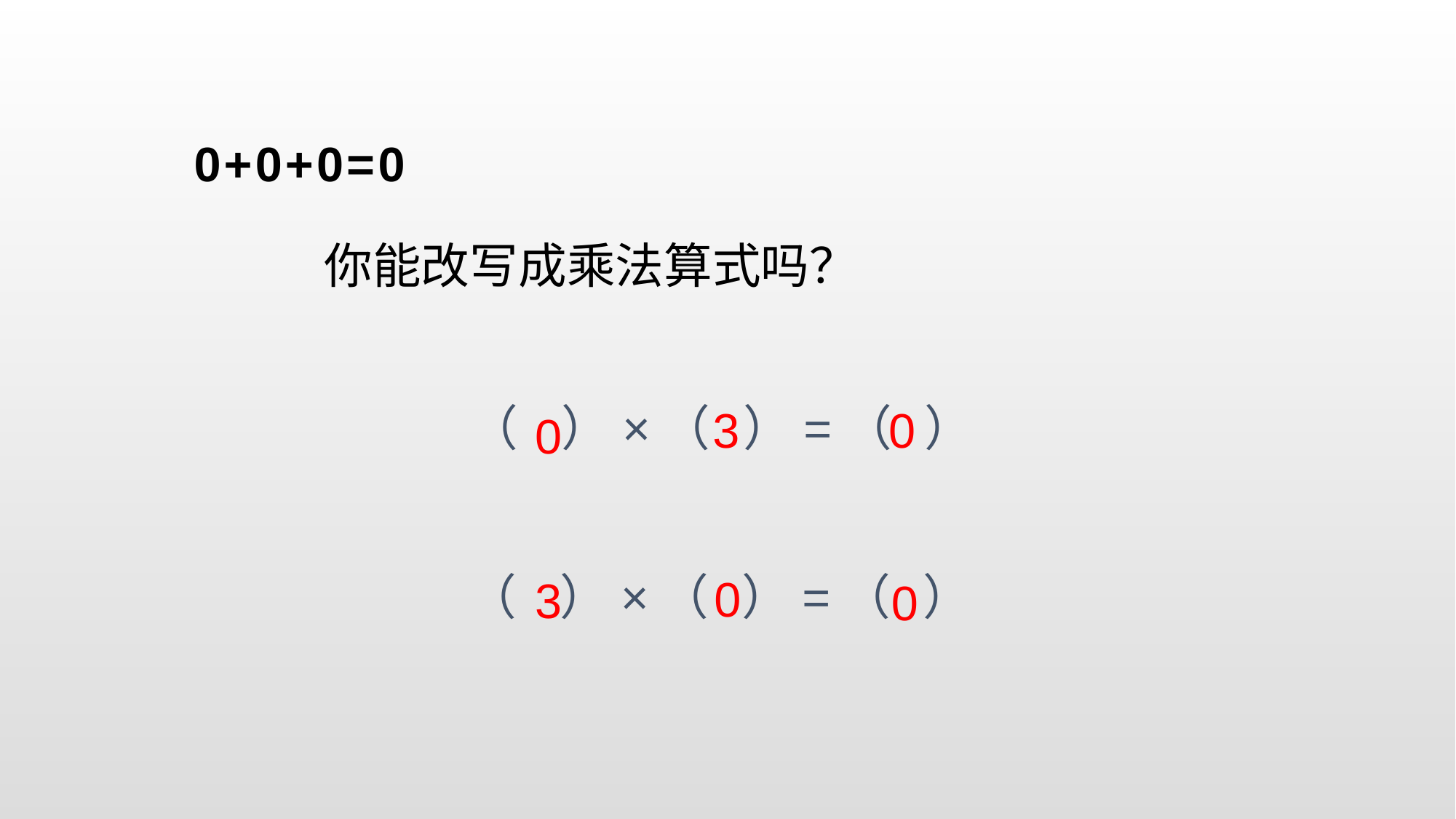

0+0+0=0
你能改写成乘法算式吗？
（    ）×（   ）=（   ）
3
0
0
（    ）×（   ）=（   ）
0
3
0